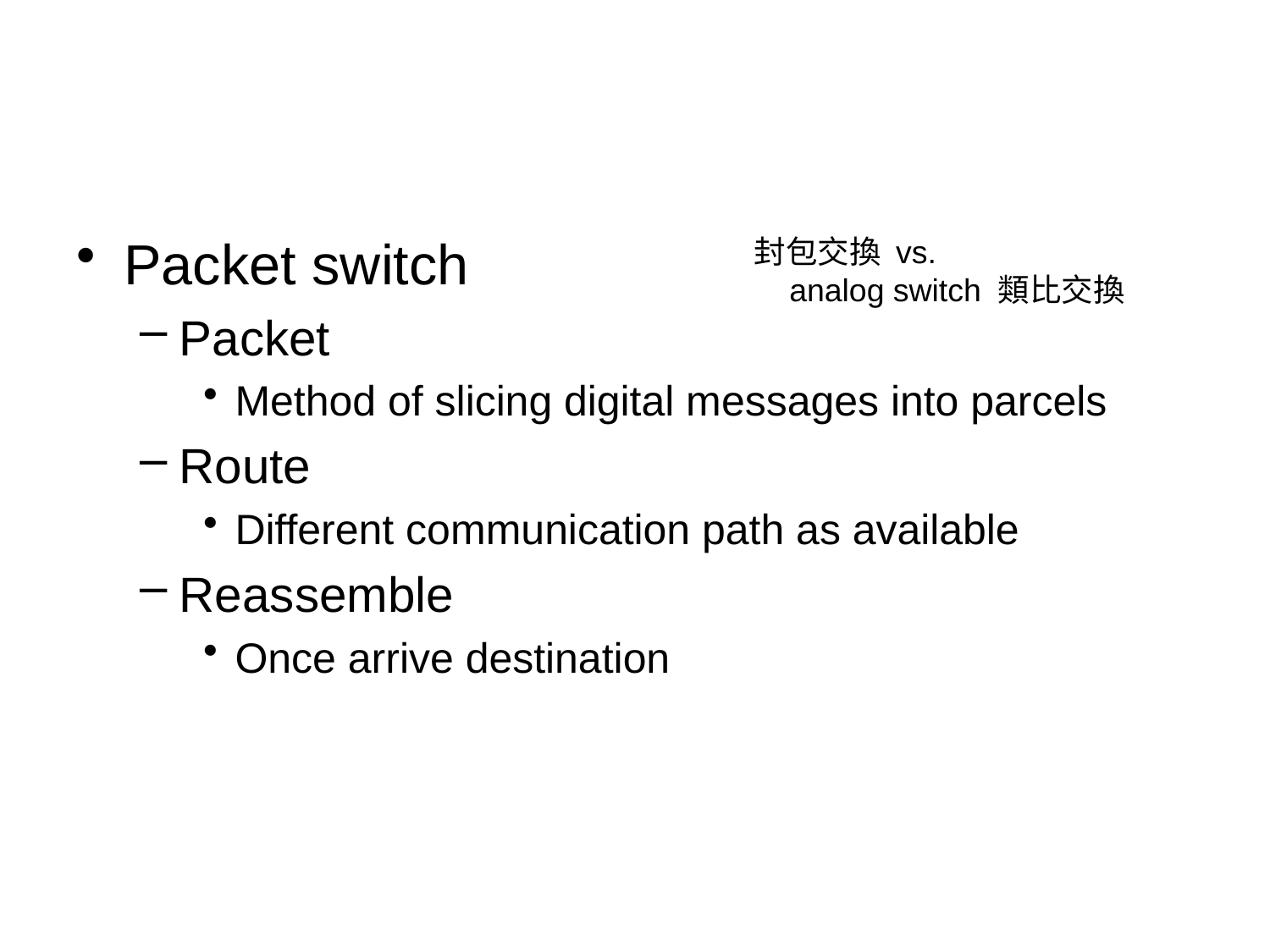

#
Packet switch
Packet
Method of slicing digital messages into parcels
Route
Different communication path as available
Reassemble
Once arrive destination
封包交換 vs.
    analog switch 類比交換